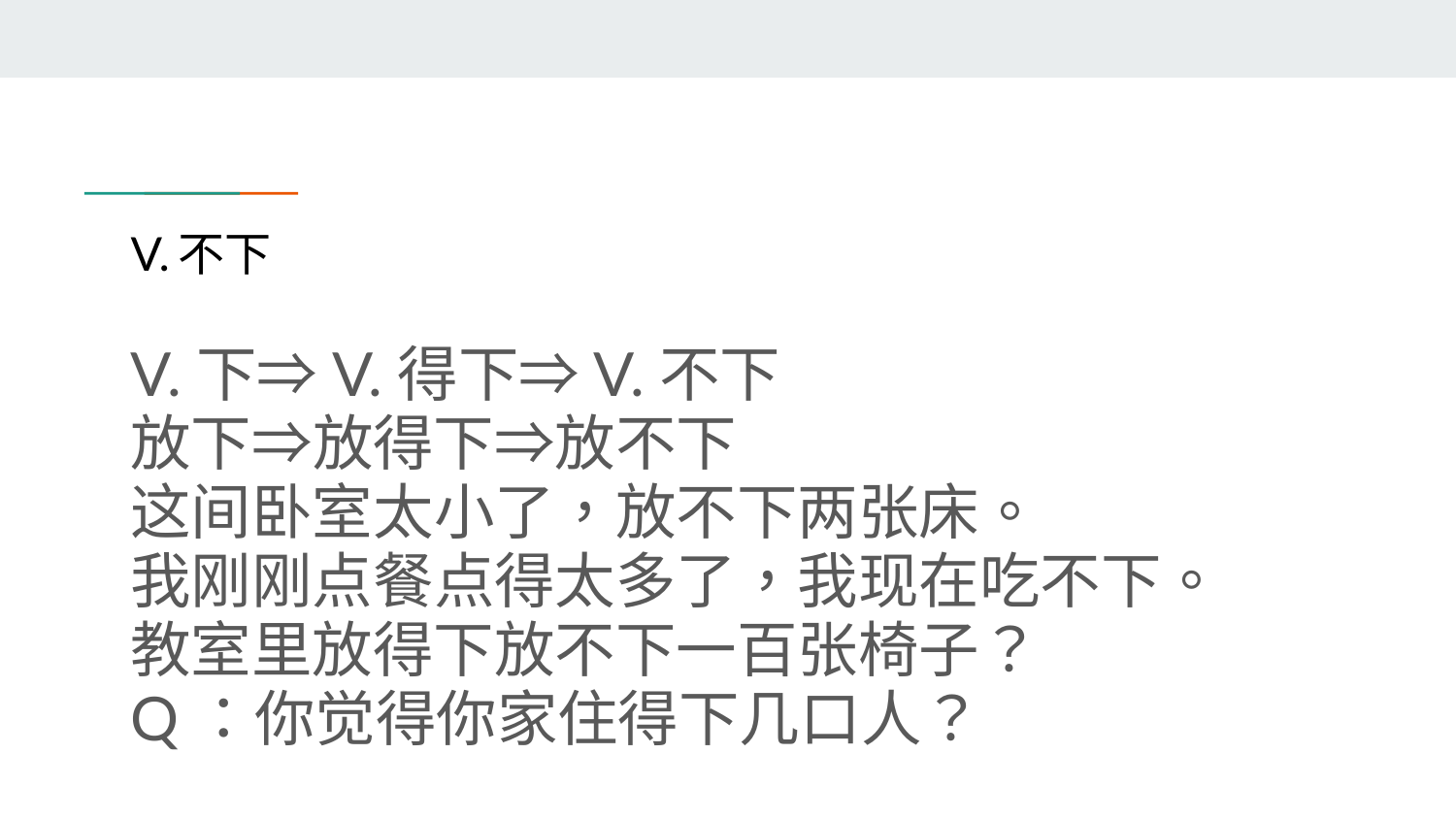

# V.不下
V.下⇒V.得下⇒V.不下
放下⇒放得下⇒放不下
这间卧室太小了，放不下两张床。
我刚刚点餐点得太多了，我现在吃不下。
教室里放得下放不下一百张椅子？
Q：你觉得你家住得下几口人？